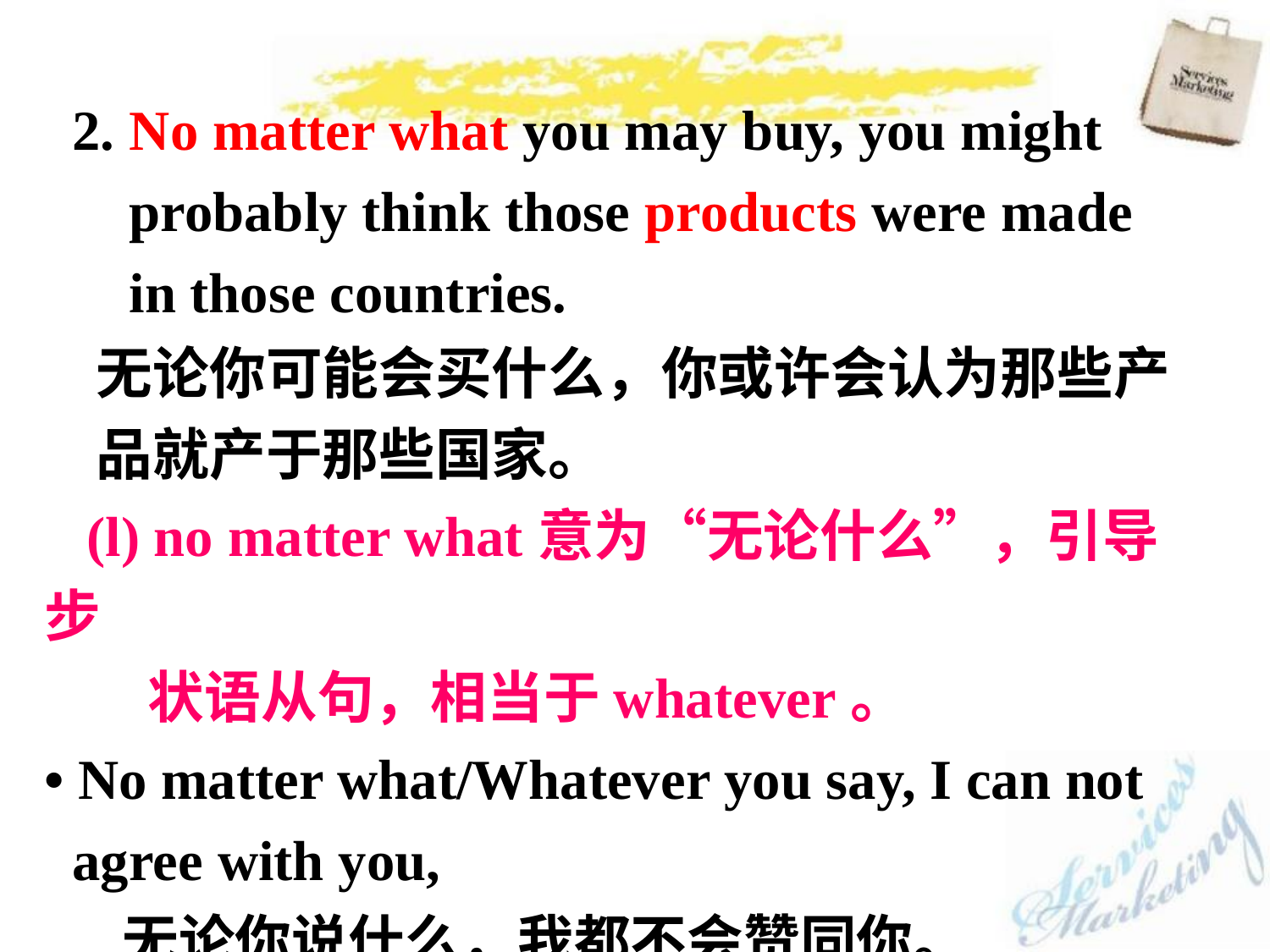

2. No matter what you may buy, you might
      probably think those products were made
      in those countries.
   无论你可能会买什么，你或许会认为那些产
   品就产于那些国家。
   (l) no matter what意为“无论什么”，引导 步
       状语从句，相当于whatever。
• No matter what/Whatever you say, I can not
  agree with you,
     无论你说什么，我都不会赞同你。